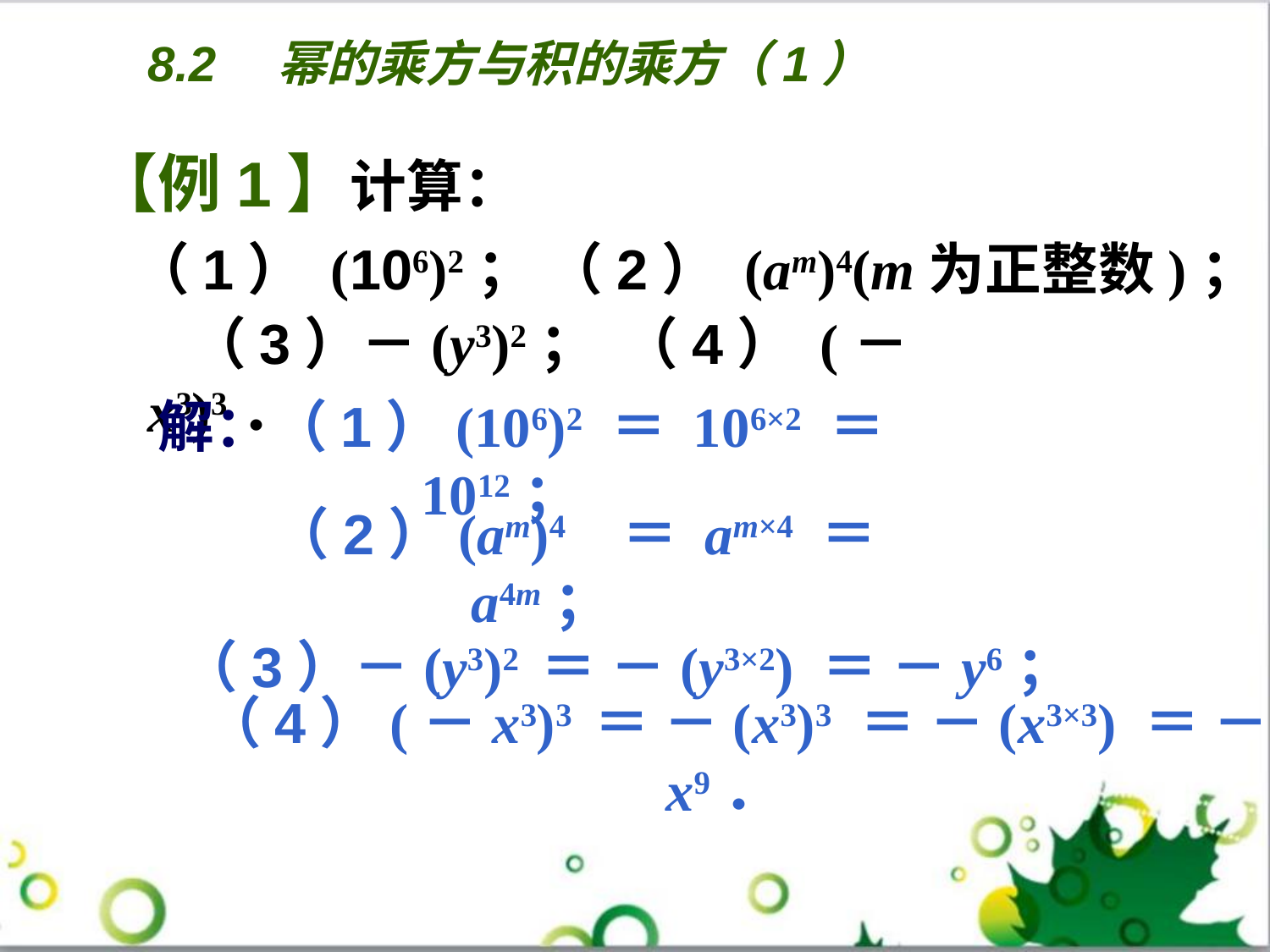

8.2　幂的乘方与积的乘方（1）
【例1】计算：
（1） (106)2； （2） (am)4(m为正整数)；
（3）－(y3)2；  （4） (－x3)3．
解：（1）(106)2 ＝ 106×2 ＝ 1012；
 （2）(am)4   ＝ am×4 ＝ a4m；
（3）－(y3)2 ＝ －(y3×2) ＝ －y6；
（4）(－x3)3 ＝ －(x3)3 ＝ －(x3×3) ＝ －x9．